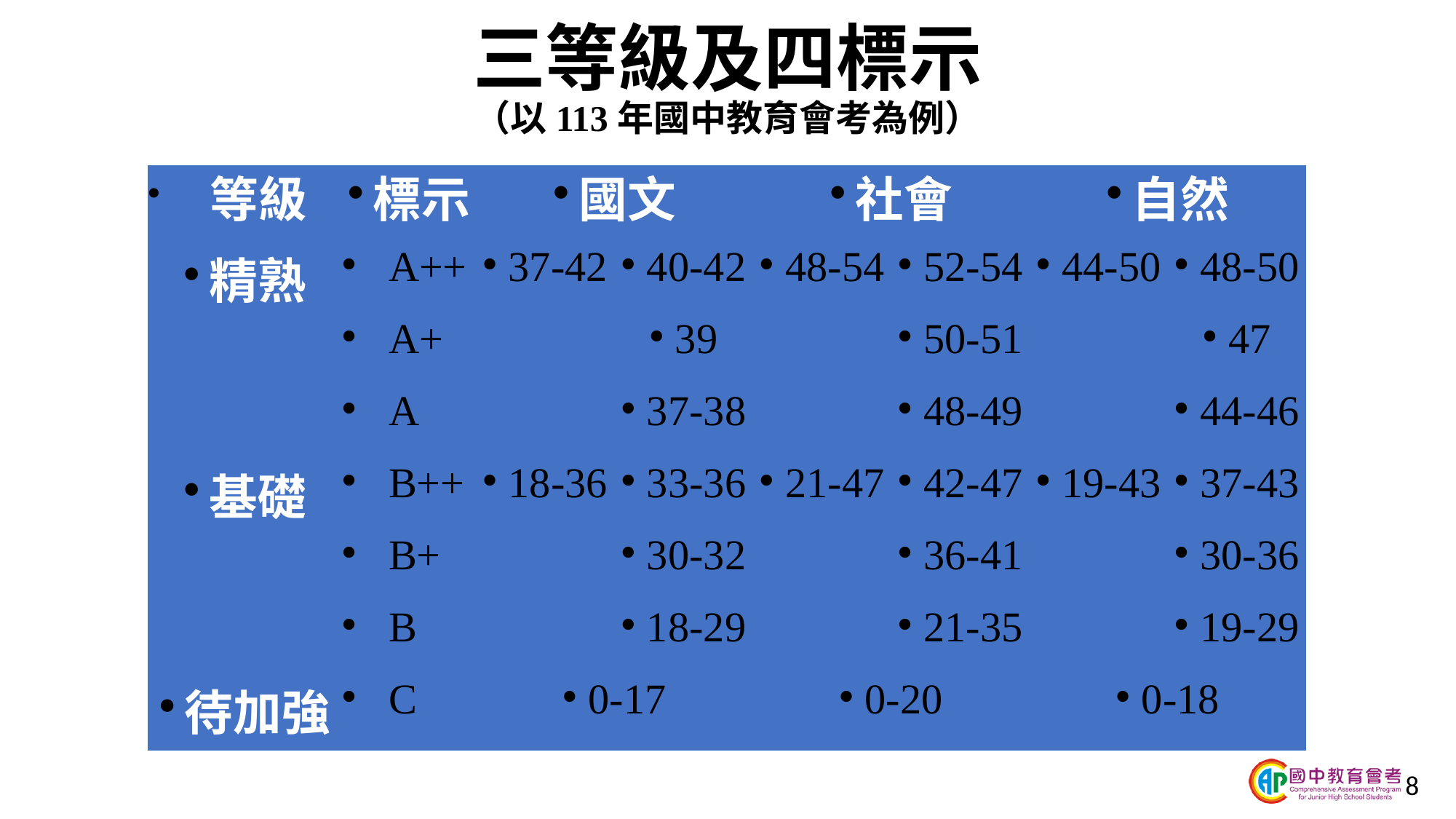

三等級及四標示
（以113年國中教育會考為例）
| 等級 | 標示 | 國文 |  | 社會 |  | 自然 |  |
| --- | --- | --- | --- | --- | --- | --- | --- |
| 精熟 | A++ | 37-42 | 40-42 | 48-54 | 52-54 | 44-50 | 48-50 |
|  | A+ |  | 39 |  | 50-51 |  | 47 |
|  | A |  | 37-38 |  | 48-49 |  | 44-46 |
| 基礎 | B++ | 18-36 | 33-36 | 21-47 | 42-47 | 19-43 | 37-43 |
|  | B+ |  | 30-32 |  | 36-41 |  | 30-36 |
|  | B |  | 18-29 |  | 21-35 |  | 19-29 |
| 待加強 | C | 0-17 |  | 0-20 |  | 0-18 |  |
8